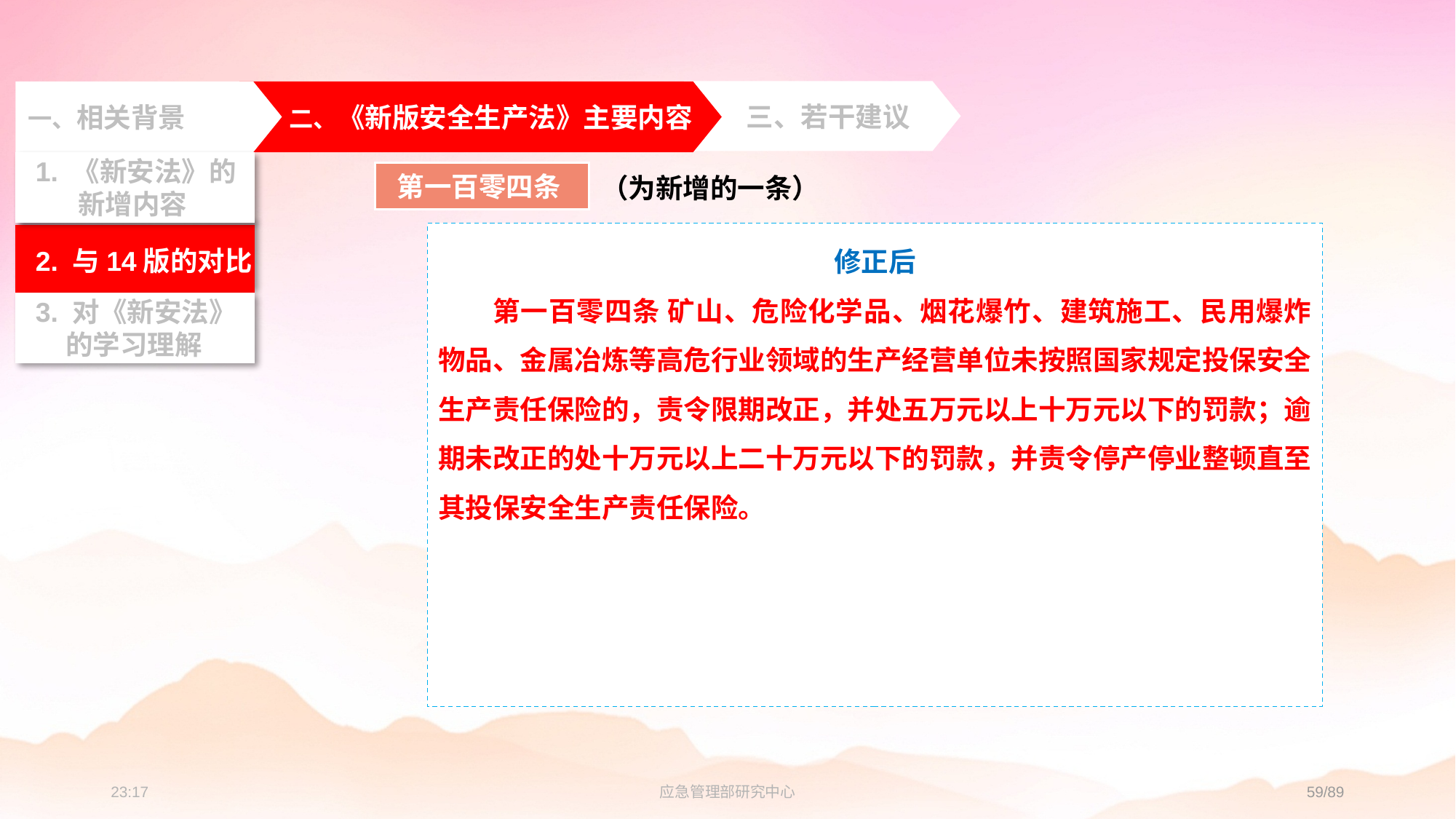

三、若干建议
一、相关背景
     二、《新版安全生产法》主要内容
 2. 与14版的对比
 3. 对《新安法》
     的学习理解
 1. 《新安法》的
       新增内容
第一百零四条
（为新增的一条）
修正后
第一百零四条 矿山、危险化学品、烟花爆竹、建筑施工、民用爆炸物品、金属冶炼等高危行业领域的生产经营单位未按照国家规定投保安全生产责任保险的，责令限期改正，并处五万元以上十万元以下的罚款；逾期未改正的处十万元以上二十万元以下的罚款，并责令停产停业整顿直至其投保安全生产责任保险。
23:17
应急管理部研究中心
59/89